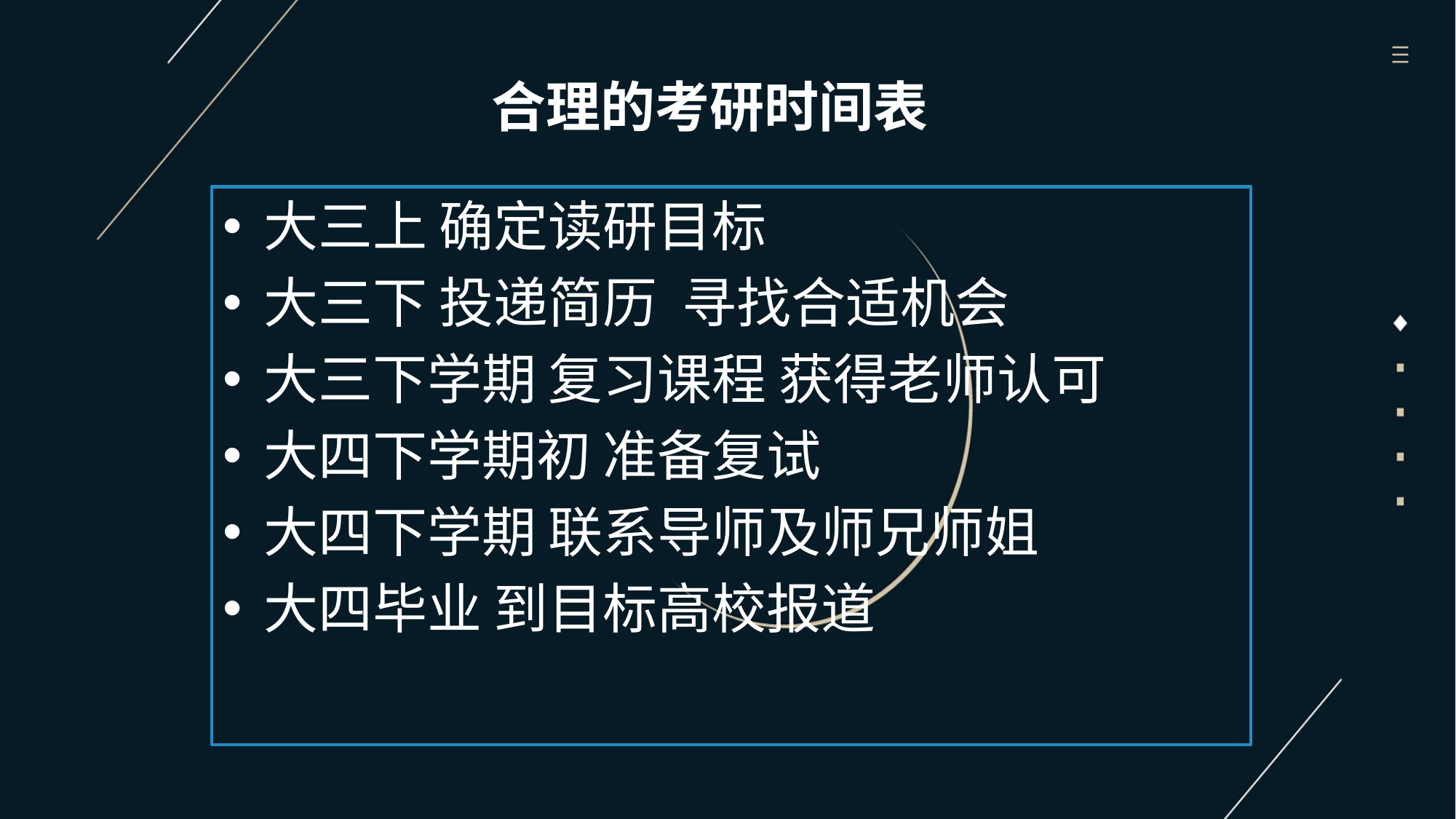

# 合理的考研时间表
大三上 确定读研目标
大三下 投递简历  寻找合适机会
大三下学期 复习课程 获得老师认可
大四下学期初 准备复试
大四下学期 联系导师及师兄师姐
大四毕业 到目标高校报道